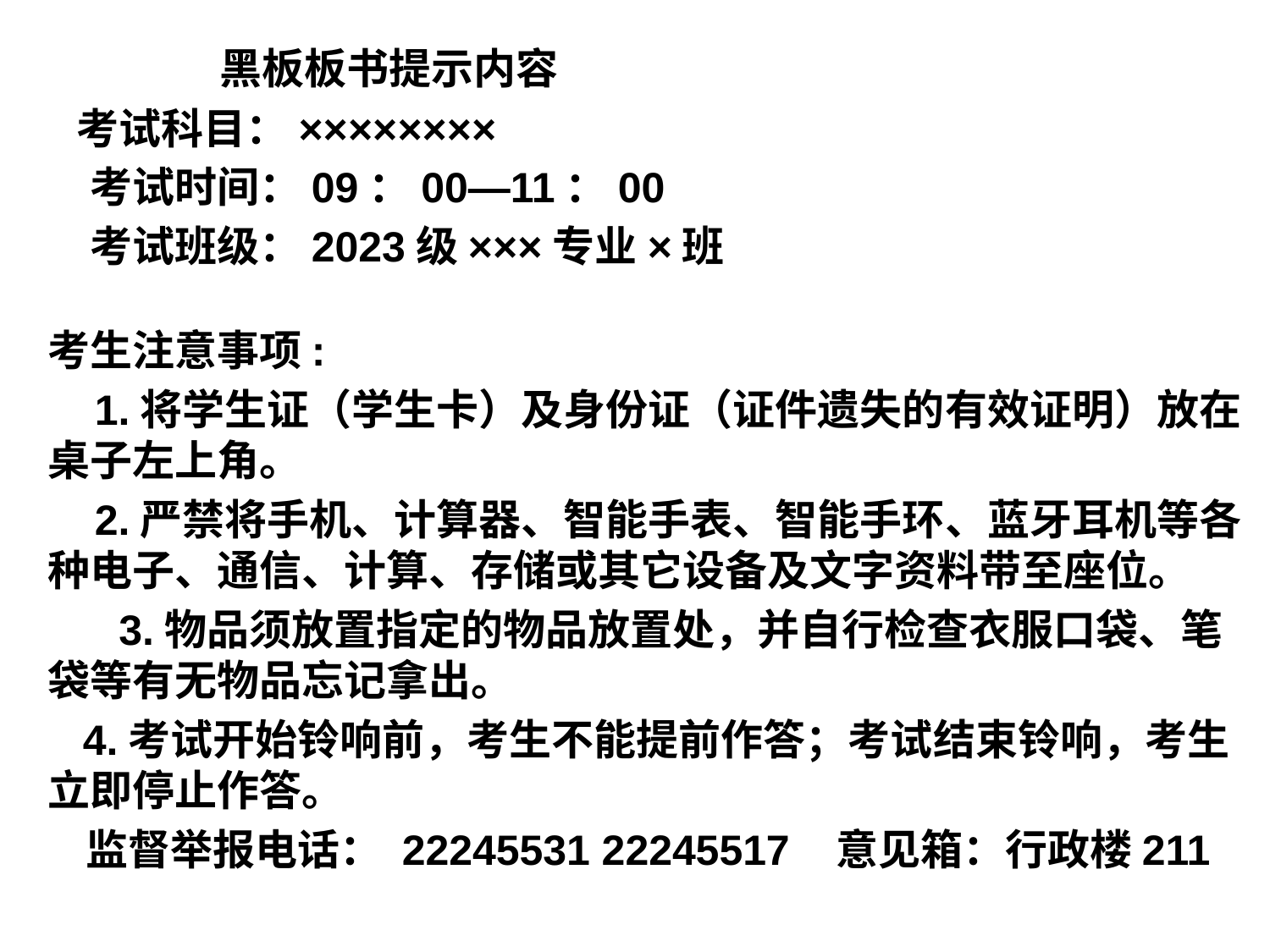

黑板板书提示内容
  考试科目：××××××××
　考试时间：09：00—11：00
　考试班级：2023级×××专业×班

考生注意事项:
    1.将学生证（学生卡）及身份证（证件遗失的有效证明）放在桌子左上角。
    2.严禁将手机、计算器、智能手表、智能手环、蓝牙耳机等各种电子、通信、计算、存储或其它设备及文字资料带至座位。
　  3.物品须放置指定的物品放置处，并自行检查衣服口袋、笔袋等有无物品忘记拿出。
   4.考试开始铃响前，考生不能提前作答；考试结束铃响，考生立即停止作答。
   监督举报电话： 22245531 22245517   意见箱：行政楼211